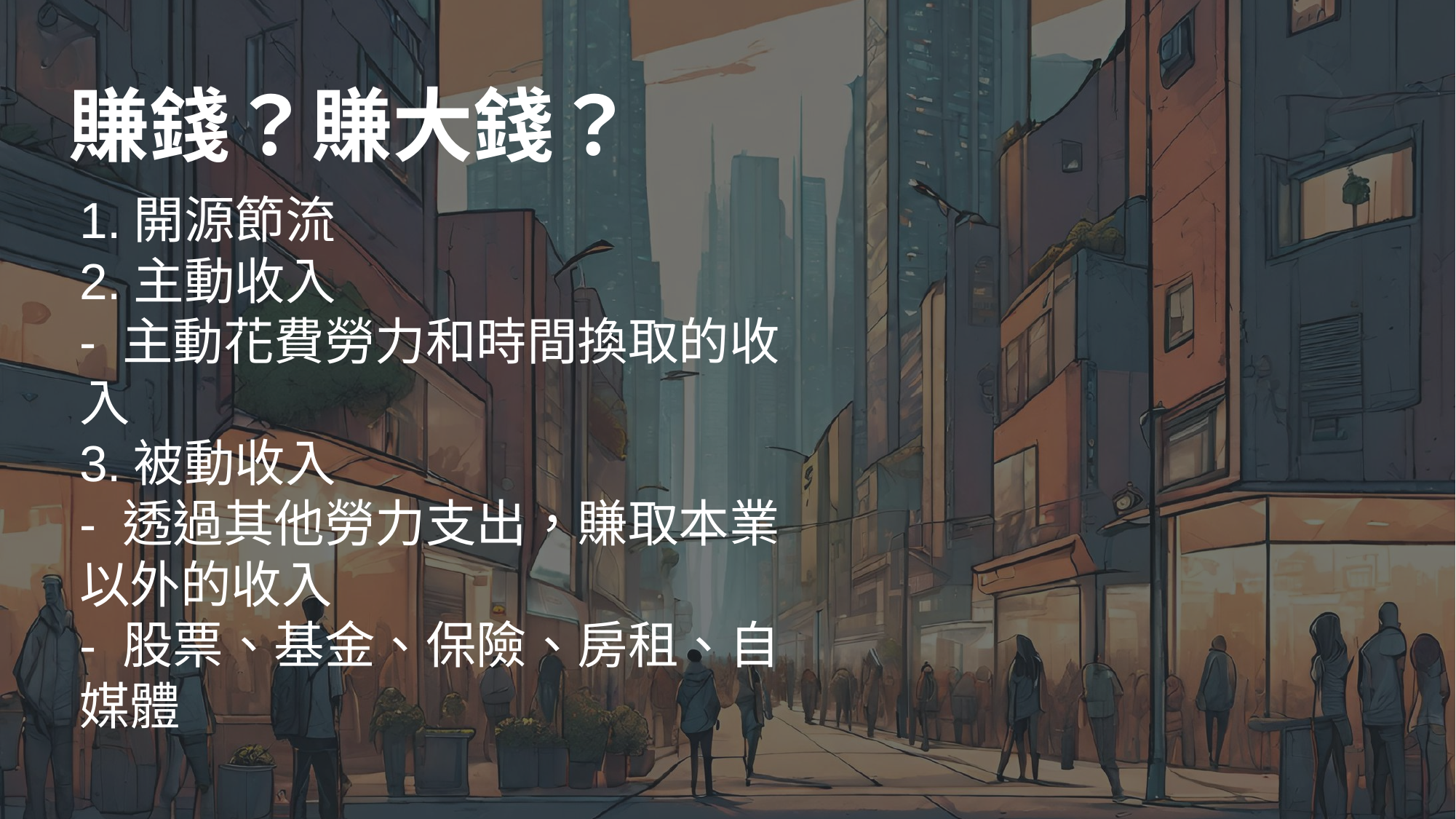

賺錢？賺大錢？
1.開源節流
2.主動收入
- 主動花費勞力和時間換取的收入
3.被動收入
- 透過其他勞力支出，賺取本業以外的收入
- 股票、基金、保險、房租、自媒體